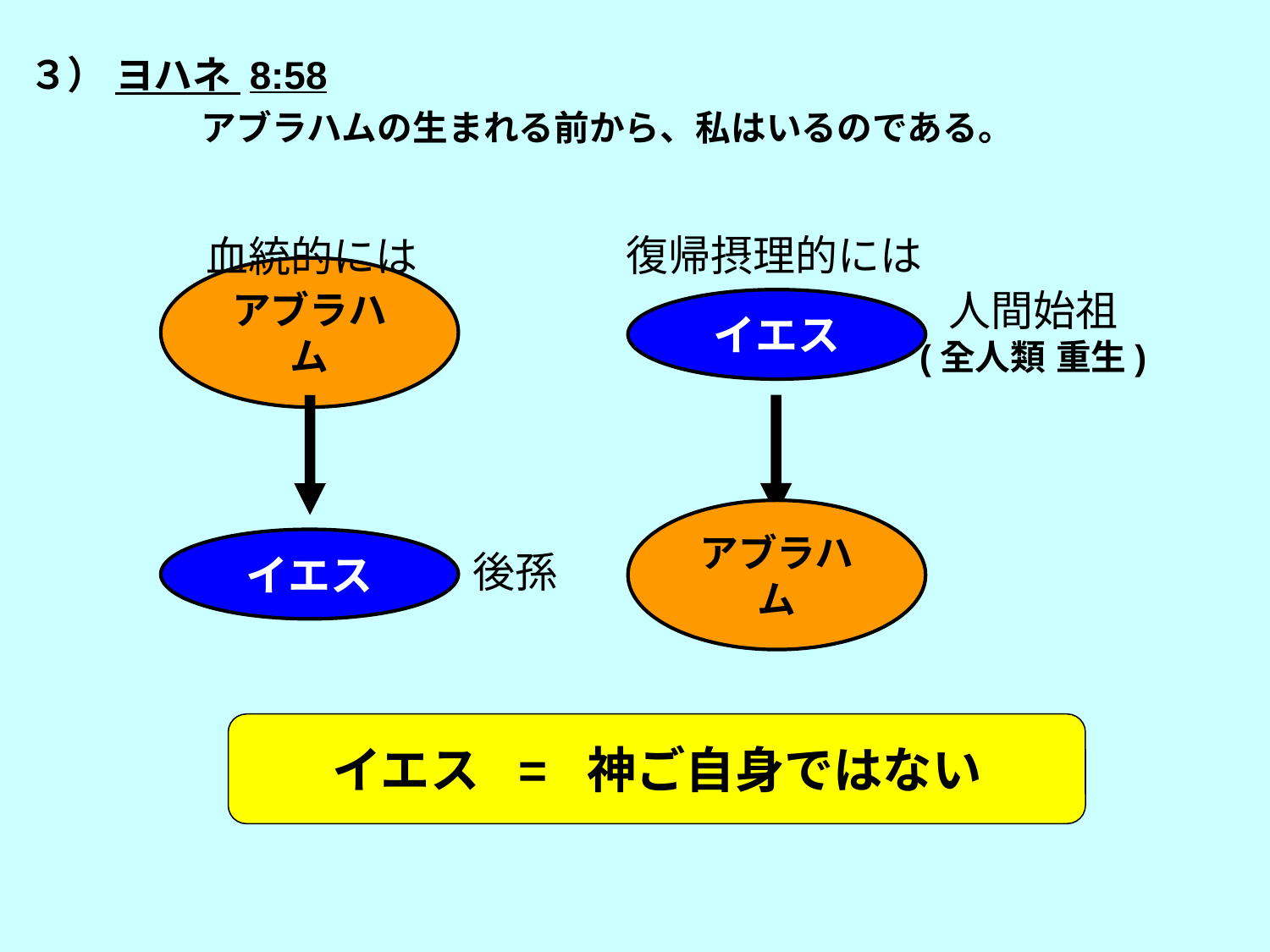

３） ヨハネ 8:58
アブラハムの生まれる前から、私はいるのである。
復帰摂理的には
血統的には
人間始祖
(全人類 重生)
イエス
アブラハム

イエス
アブラハム
後孫
イエス  =  神ご自身ではない